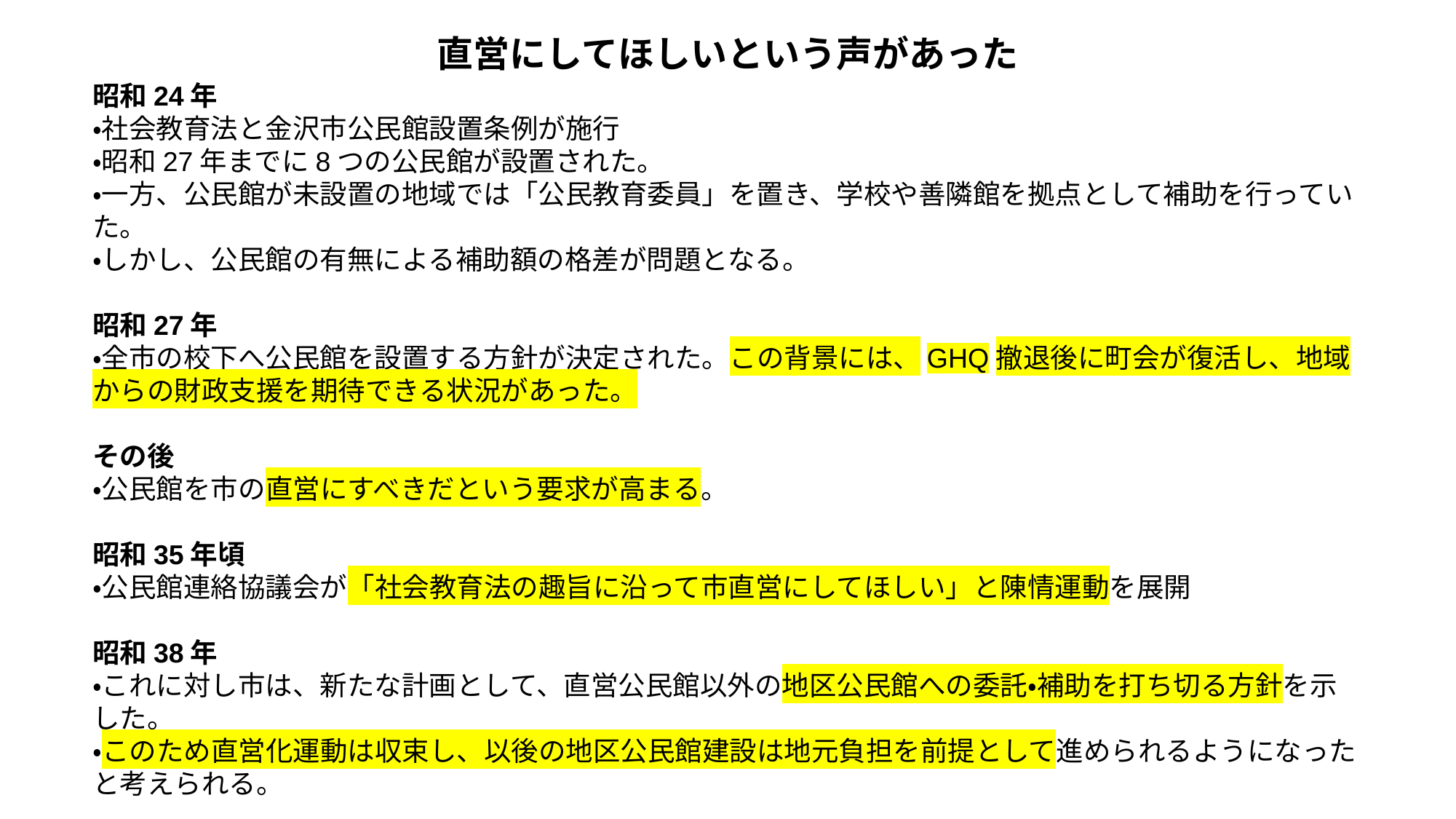

直営にしてほしいという声があった
昭和24年
・社会教育法と金沢市公民館設置条例が施行
・昭和27年までに8つの公民館が設置された。
・一方、公民館が未設置の地域では「公民教育委員」を置き、学校や善隣館を拠点として補助を行っていた。
・しかし、公民館の有無による補助額の格差が問題となる。

昭和27年
・全市の校下へ公民館を設置する方針が決定された。この背景には、GHQ撤退後に町会が復活し、地域からの財政支援を期待できる状況があった。

その後
・公民館を市の直営にすべきだという要求が高まる。

昭和35年頃
・公民館連絡協議会が「社会教育法の趣旨に沿って市直営にしてほしい」と陳情運動を展開

昭和38年
・これに対し市は、新たな計画として、直営公民館以外の地区公民館への委託・補助を打ち切る方針を示した。
・このため直営化運動は収束し、以後の地区公民館建設は地元負担を前提として進められるようになったと考えられる。